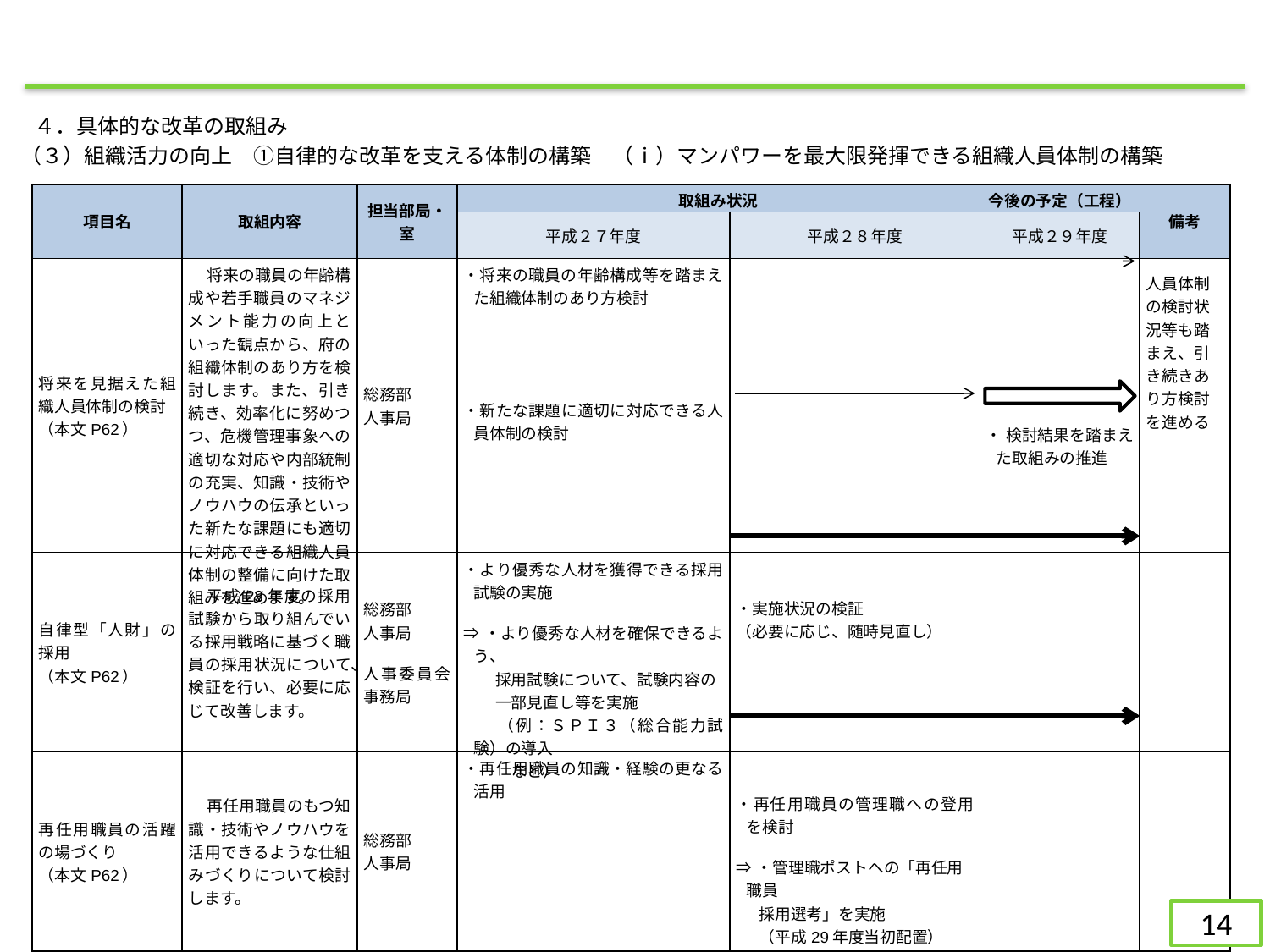

４．具体的な改革の取組み
（３）組織活力の向上　①自律的な改革を支える体制の構築　（ⅰ）マンパワーを最大限発揮できる組織人員体制の構築
| 項目名 | 取組内容 | 担当部局・室 | 取組み状況 |  | 今後の予定（工程） | 備考 |
| --- | --- | --- | --- | --- | --- | --- |
|  |  |  | 平成２７年度 | 平成２８年度 | 平成２９年度 |  |
| 将来を見据えた組織人員体制の検討 （本文P62） | 将来の職員の年齢構成や若手職員のマネジメント能力の向上といった観点から、府の組織体制のあり方を検討します。また、引き続き、効率化に努めつつ、危機管理事象への適切な対応や内部統制の充実、知識・技術やノウハウの伝承といった新たな課題にも適切に対応できる組織人員体制の整備に向けた取組みを進めます。 | 総務部 人事局 | ・将来の職員の年齢構成等を踏まえた組織体制のあり方検討 ・新たな課題に適切に対応できる人員体制の検討 |  | ・ 検討結果を踏まえた取組みの推進 | 人員体制の検討状況等も踏まえ、引き続きあり方検討を進める |
| 自律型「人財」の採用 （本文P62） | 平成23年度の採用試験から取り組んでいる採用戦略に基づく職員の採用状況について、検証を行い、必要に応じて改善します。 | 総務部 人事局 人事委員会事務局 | ・より優秀な人材を獲得できる採用試験の実施 ⇒・より優秀な人材を確保できるよう、 　　採用試験について、試験内容の 　　一部見直し等を実施 　　（例：ＳＰＩ３（総合能力試験）の導入 　　　など） | ・実施状況の検証 （必要に応じ、随時見直し） |  |  |
| 再任用職員の活躍の場づくり （本文P62） | 再任用職員のもつ知識・技術やノウハウを活用できるような仕組みづくりについて検討します。 | 総務部 人事局 | ・再任用職員の知識・経験の更なる活用 | ・再任用職員の管理職への登用を検討 ⇒・管理職ポストへの「再任用職員 採用選考」を実施 （平成29年度当初配置） |  |  |

14